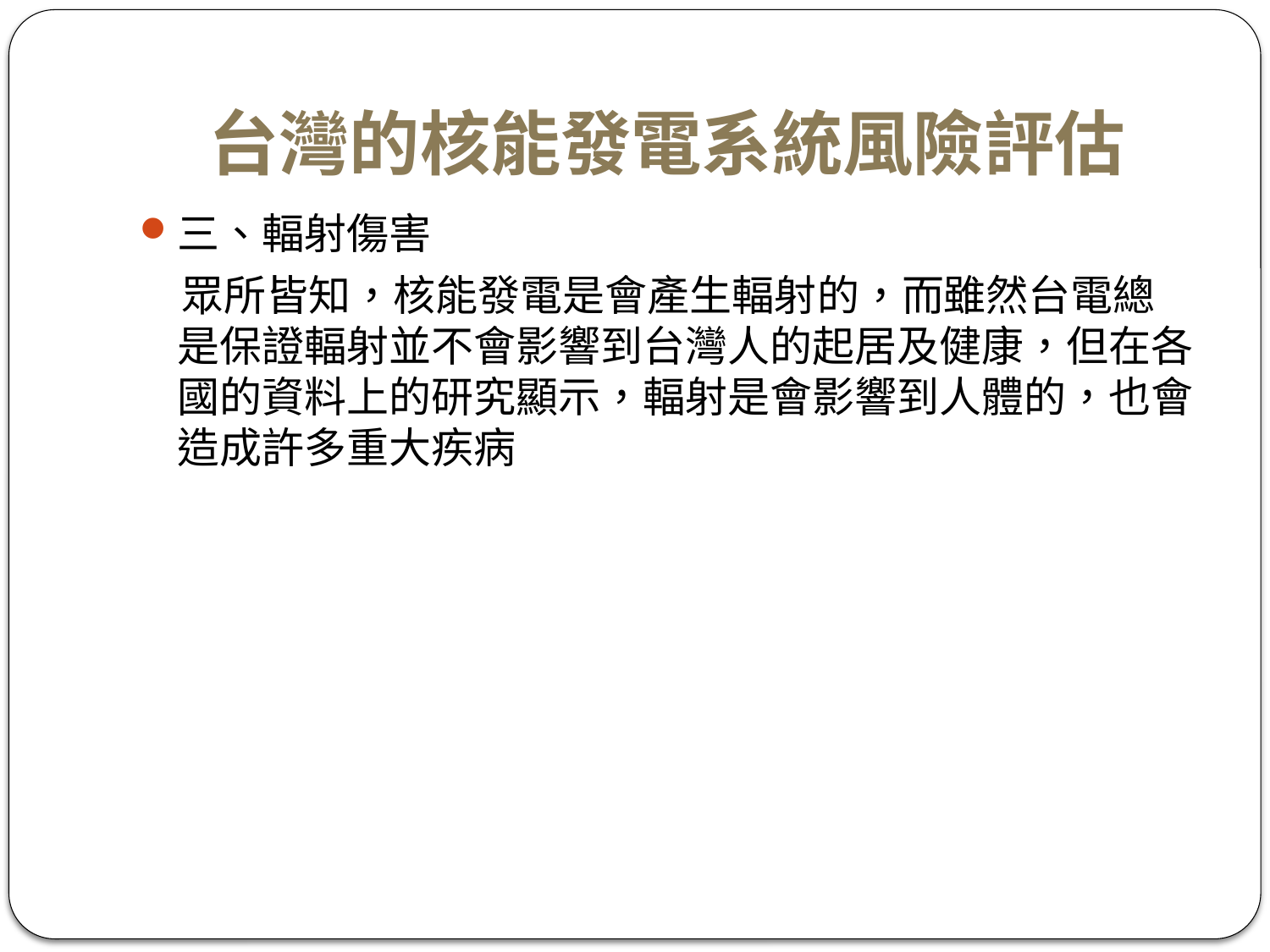

# 台灣的核能發電系統風險評估
三、輻射傷害
　眾所皆知，核能發電是會產生輻射的，而雖然台電總是保證輻射並不會影響到台灣人的起居及健康，但在各國的資料上的研究顯示，輻射是會影響到人體的，也會造成許多重大疾病